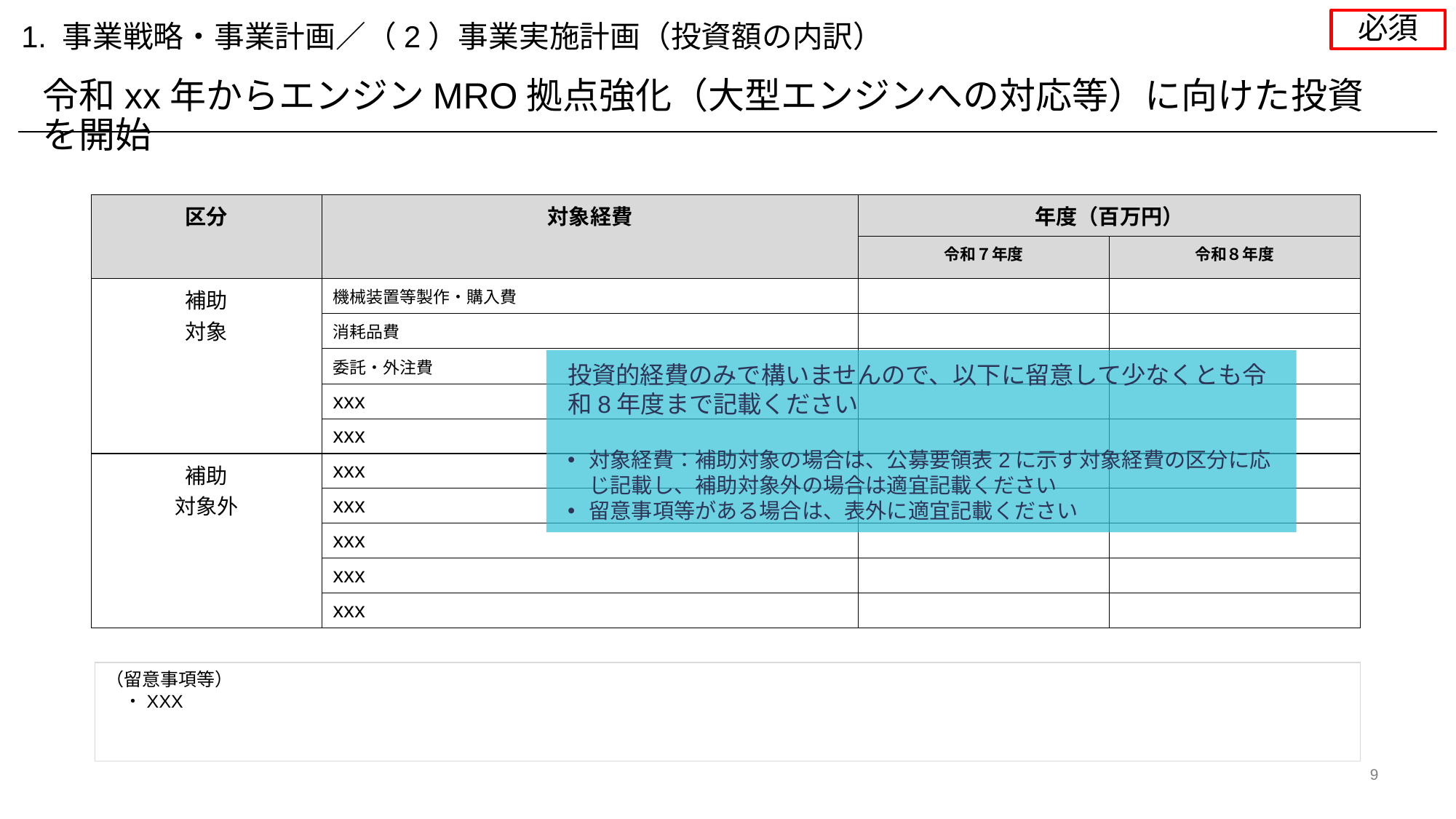

必須
1. 事業戦略・事業計画／（2）事業実施計画（投資額の内訳）
令和xx年からエンジンMRO拠点強化（大型エンジンへの対応等）に向けた投資を開始
| 区分 | 対象経費 | 年度（百万円） |  |
| --- | --- | --- | --- |
|  |  | 令和７年度 | 令和８年度 |
| 補助 対象 | 機械装置等製作・購入費 |  |  |
| 補 助 対 象 | 消耗品費 |  |  |
| 補 助 対 象 | 委託・外注費 |  |  |
| 補 助 対 象 | xxx |  |  |
| 補 助 対 象 | xxx |  |  |
| 補助 対象外 | xxx |  |  |
| 補 助 対 象 外 | xxx |  |  |
| 補 助 対 象 外 | xxx |  |  |
| 補 助 対 象 外 | xxx |  |  |
| 補 助 対 象 外 | xxx |  |  |

投資的経費のみで構いませんので、以下に留意して少なくとも令和8年度まで記載ください

対象経費：補助対象の場合は、公募要領表2に示す対象経費の区分に応じ記載し、補助対象外の場合は適宜記載ください
留意事項等がある場合は、表外に適宜記載ください
（留意事項等）
　・XXX